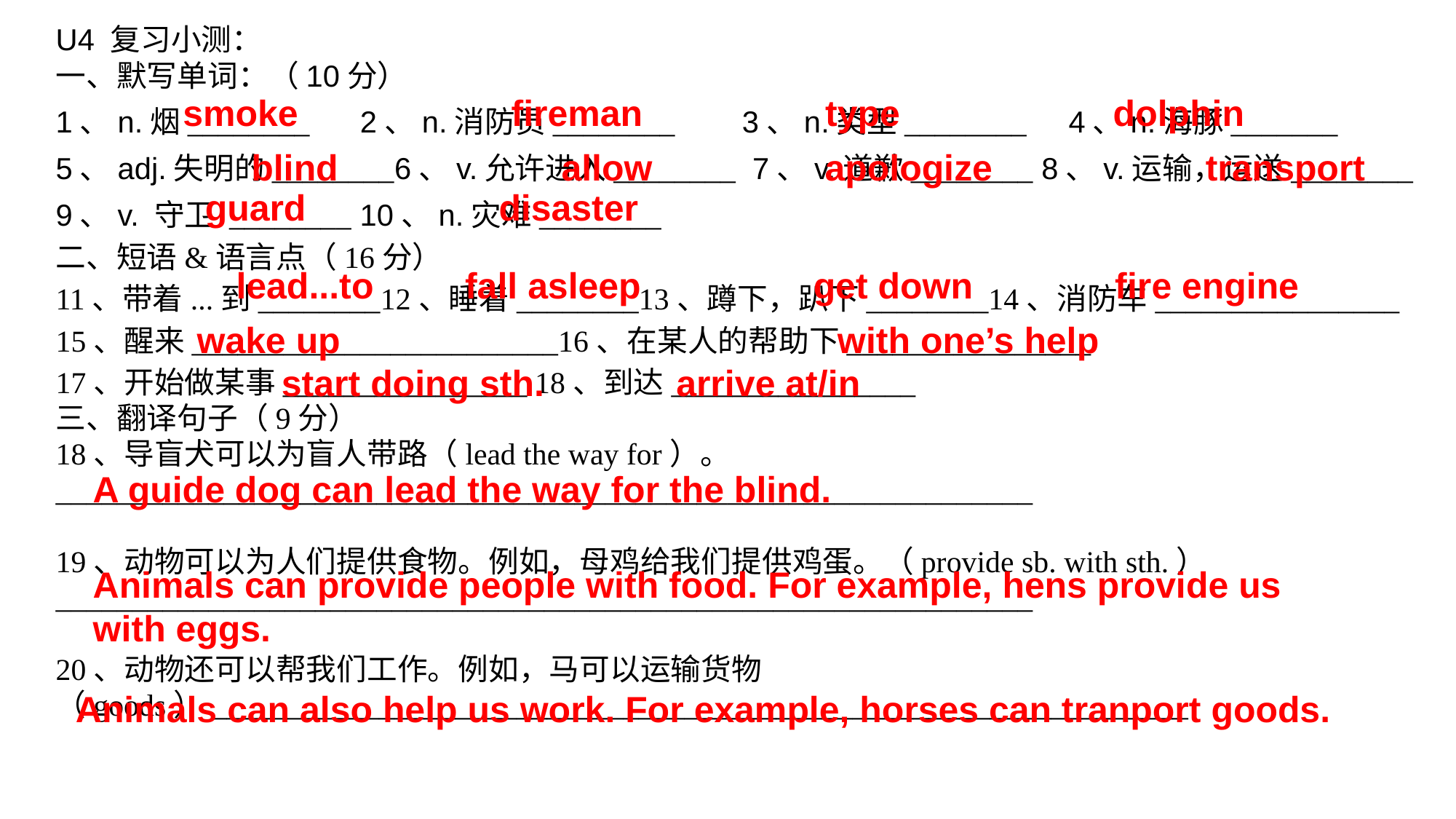

U4 复习小测：
一、默写单词：（10分）
1、n.烟________      2、n.消防员________        3、n.类型________     4、n.海豚_______
5、adj.失明的________6、v.允许进入________  7、v.道歉________ 8、v.运输，运送________
9、v. 守卫 ________ 10、n.灾难________
二、短语&语言点（16分）
11、带着...到________12、睡着________13、蹲下，趴下________14、消防车________________
15、醒来________________________16、在某人的帮助下________________
17、开始做某事________________ 18、到达________________
三、翻译句子（9分）
18、导盲犬可以为盲人带路（lead the way for）。
________________________________________________________________

19、动物可以为人们提供食物。例如，母鸡给我们提供鸡蛋。（provide sb. with sth.）
________________________________________________________________

20、动物还可以帮我们工作。例如，马可以运输货物（goods）________________________________________________________________

smoke                     fireman                  type                     dolphin
blind                      allow                 apologize                     transport
guard                   disaster
lead...to         fall asleep                 get down              fire engine
wake up                                                 with one’s help
start doing sth.             arrive at/in
A guide dog can lead the way for the blind.
Animals can provide people with food. For example, hens provide us with eggs.
Animals can also help us work. For example, horses can tranport goods.